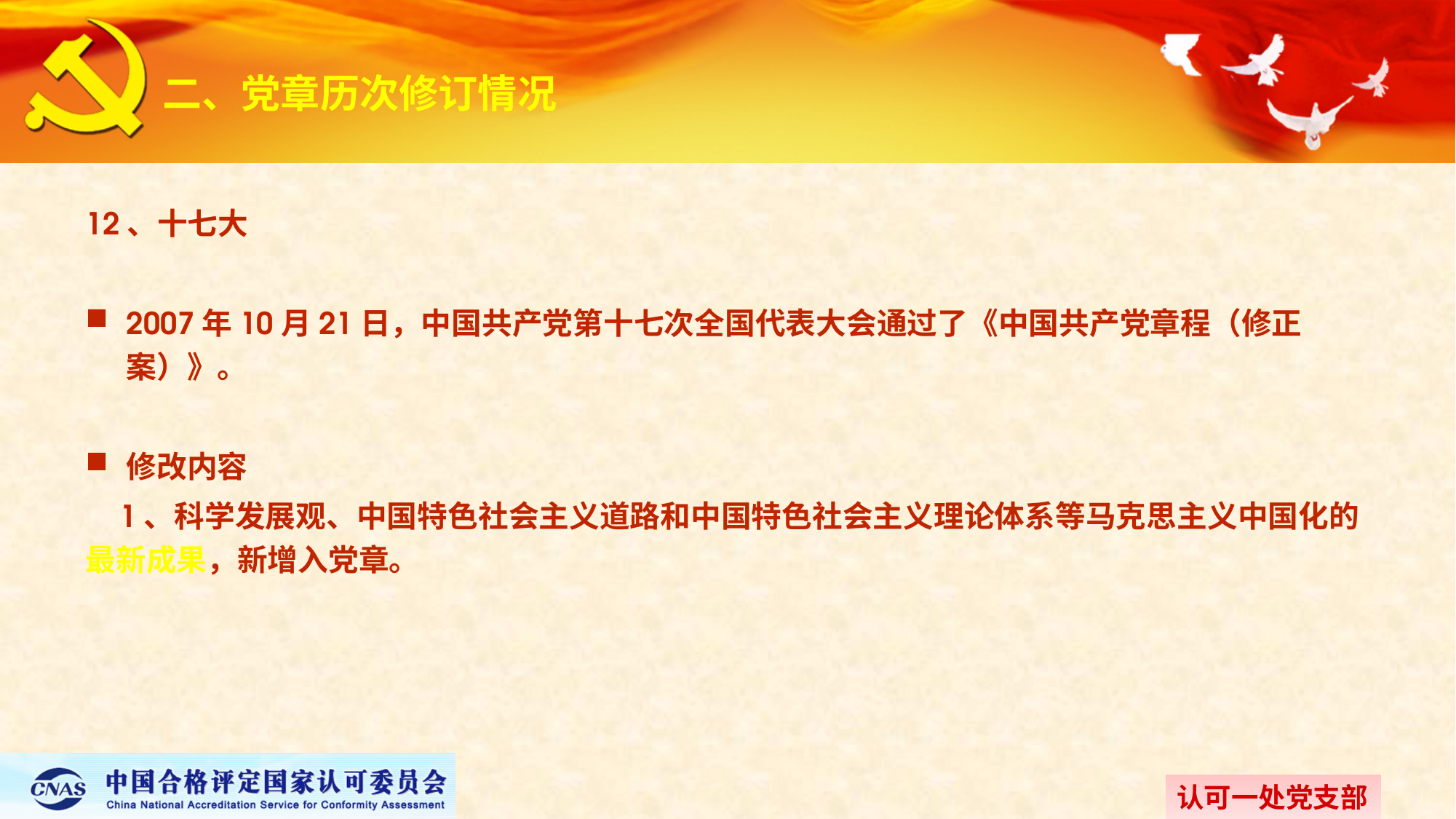

# 二、党章历次修订情况
12、十七大

2007年10月21日，中国共产党第十七次全国代表大会通过了《中国共产党章程（修正案）》。

修改内容
    1、科学发展观、中国特色社会主义道路和中国特色社会主义理论体系等马克思主义中国化的最新成果，新增入党章。